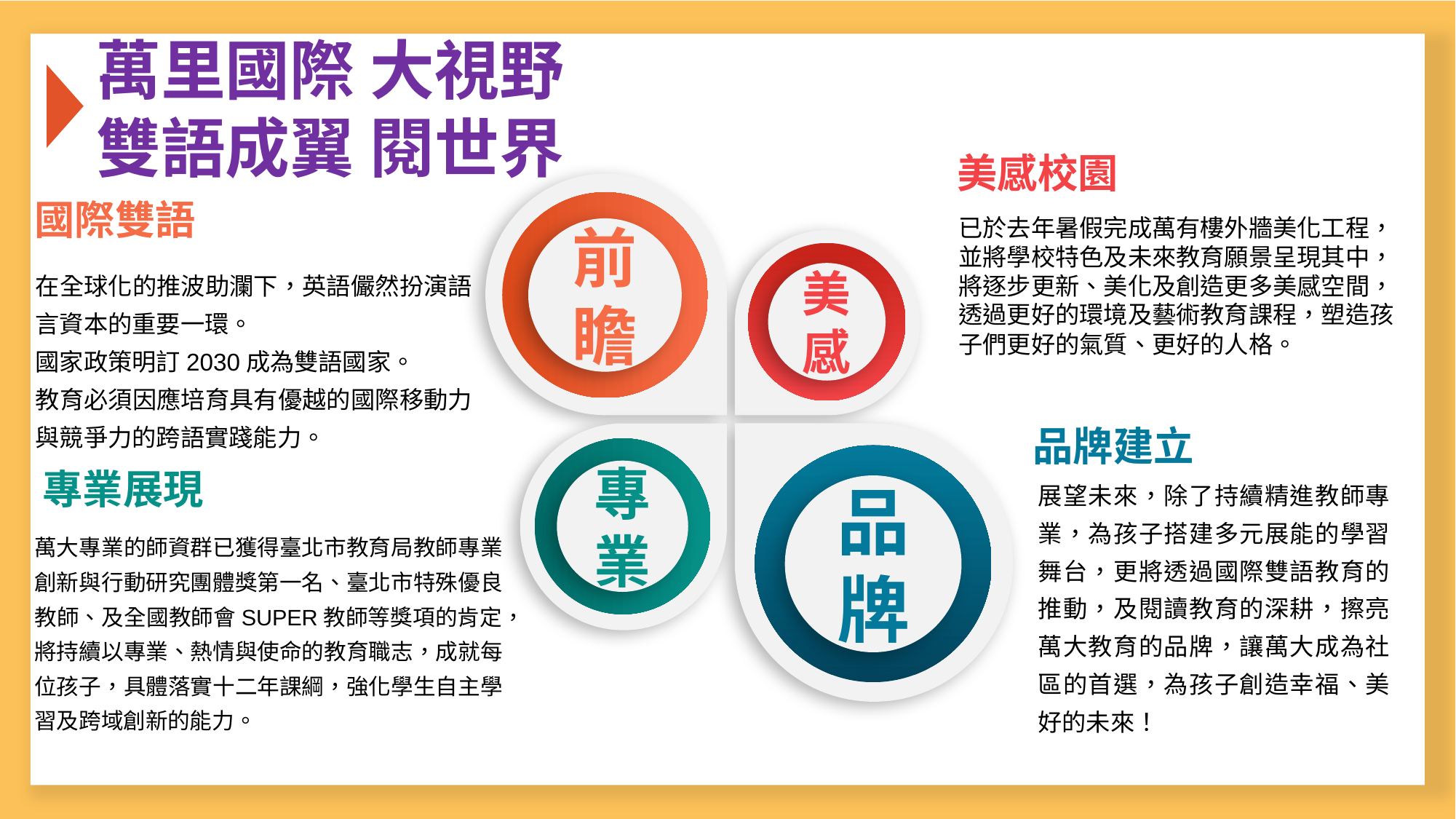

萬里國際 大視野
雙語成翼 閱世界

美感校園

前瞻
國際雙語

已於去年暑假完成萬有樓外牆美化工程，並將學校特色及未來教育願景呈現其中，將逐步更新、美化及創造更多美感空間，透過更好的環境及藝術教育課程，塑造孩子們更好的氣質、更好的人格。

美感
在全球化的推波助瀾下，英語儼然扮演語言資本的重要一環。
國家政策明訂2030成為雙語國家。
教育必須因應培育具有優越的國際移動力與競爭力的跨語實踐能力。
品牌建立

品牌

專業
專業展現
展望未來，除了持續精進教師專業，為孩子搭建多元展能的學習舞台，更將透過國際雙語教育的推動，及閱讀教育的深耕，擦亮萬大教育的品牌，讓萬大成為社區的首選，為孩子創造幸福、美好的未來！
萬大專業的師資群已獲得臺北市教育局教師專業創新與行動研究團體獎第一名、臺北市特殊優良教師、及全國教師會SUPER教師等獎項的肯定，將持續以專業、熱情與使命的教育職志，成就每位孩子，具體落實十二年課綱，強化學生自主學習及跨域創新的能力。